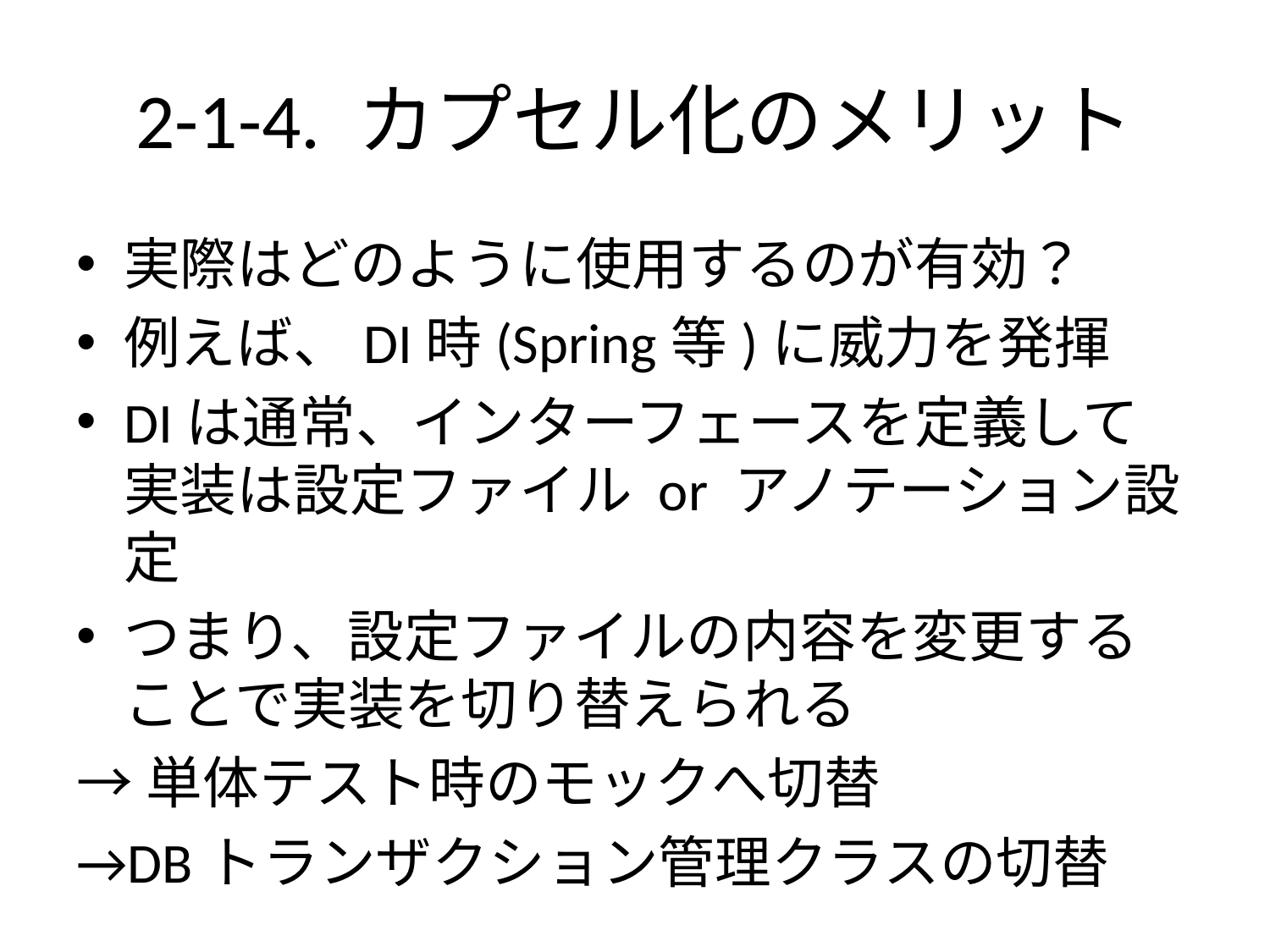

# 2-1-4. カプセル化のメリット
実際はどのように使用するのが有効？
例えば、DI時(Spring等)に威力を発揮
DIは通常、インターフェースを定義して実装は設定ファイル or アノテーション設定
つまり、設定ファイルの内容を変更することで実装を切り替えられる
→単体テスト時のモックへ切替
→DBトランザクション管理クラスの切替